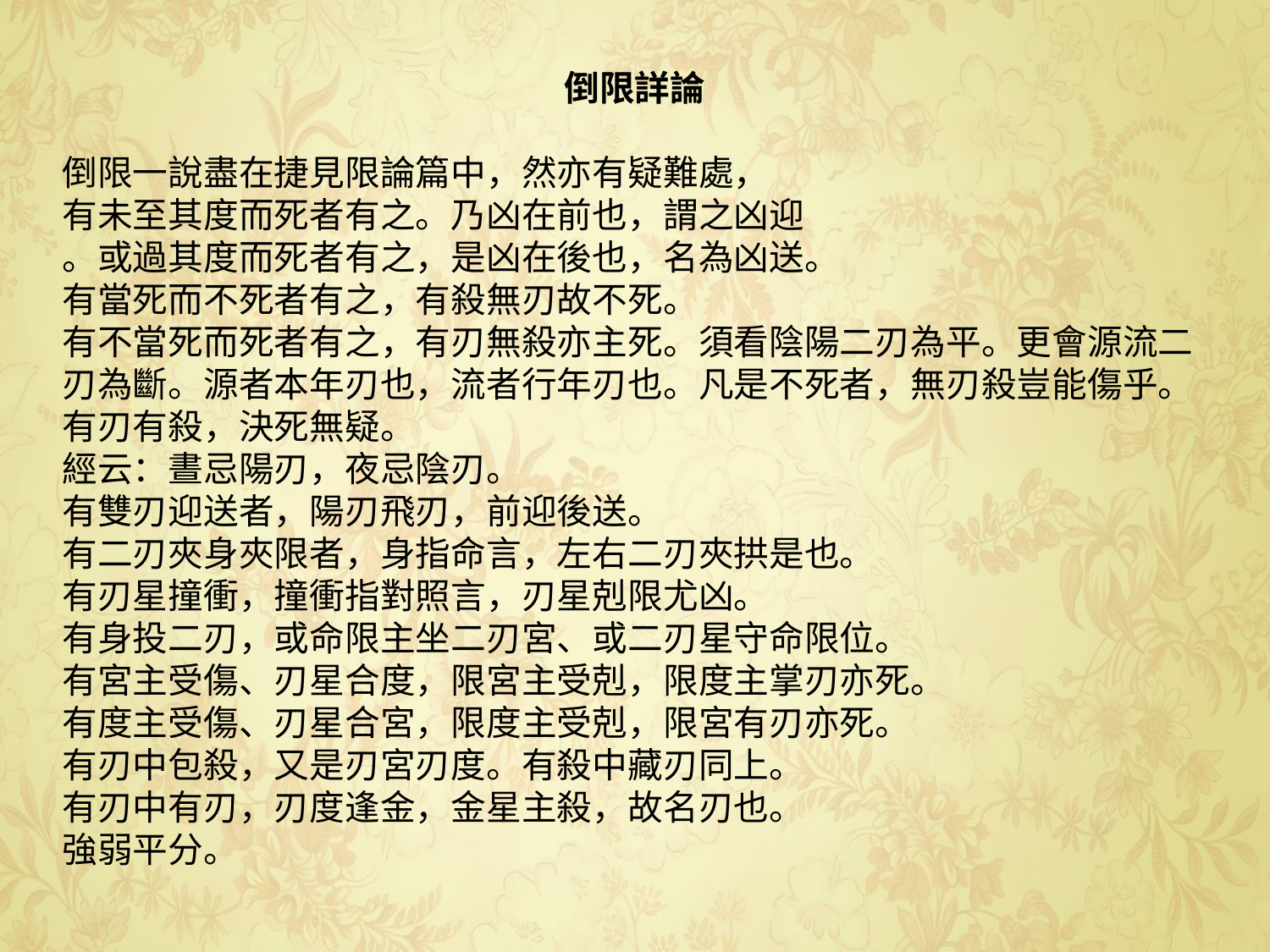

倒限詳論
倒限一說盡在捷見限論篇中，然亦有疑難處，
有未至其度而死者有之。乃凶在前也，謂之凶迎
。或過其度而死者有之，是凶在後也，名為凶送。
有當死而不死者有之，有殺無刃故不死。
有不當死而死者有之，有刃無殺亦主死。須看陰陽二刃為平。更會源流二刃為斷。源者本年刃也，流者行年刃也。凡是不死者，無刃殺豈能傷乎。有刃有殺，決死無疑。
經云：晝忌陽刃，夜忌陰刃。
有雙刃迎送者，陽刃飛刃，前迎後送。
有二刃夾身夾限者，身指命言，左右二刃夾拱是也。
有刃星撞衝，撞衝指對照言，刃星剋限尤凶。
有身投二刃，或命限主坐二刃宮、或二刃星守命限位。
有宮主受傷、刃星合度，限宮主受剋，限度主掌刃亦死。
有度主受傷、刃星合宮，限度主受剋，限宮有刃亦死。
有刃中包殺，又是刃宮刃度。有殺中藏刃同上。
有刃中有刃，刃度逢金，金星主殺，故名刃也。
強弱平分。